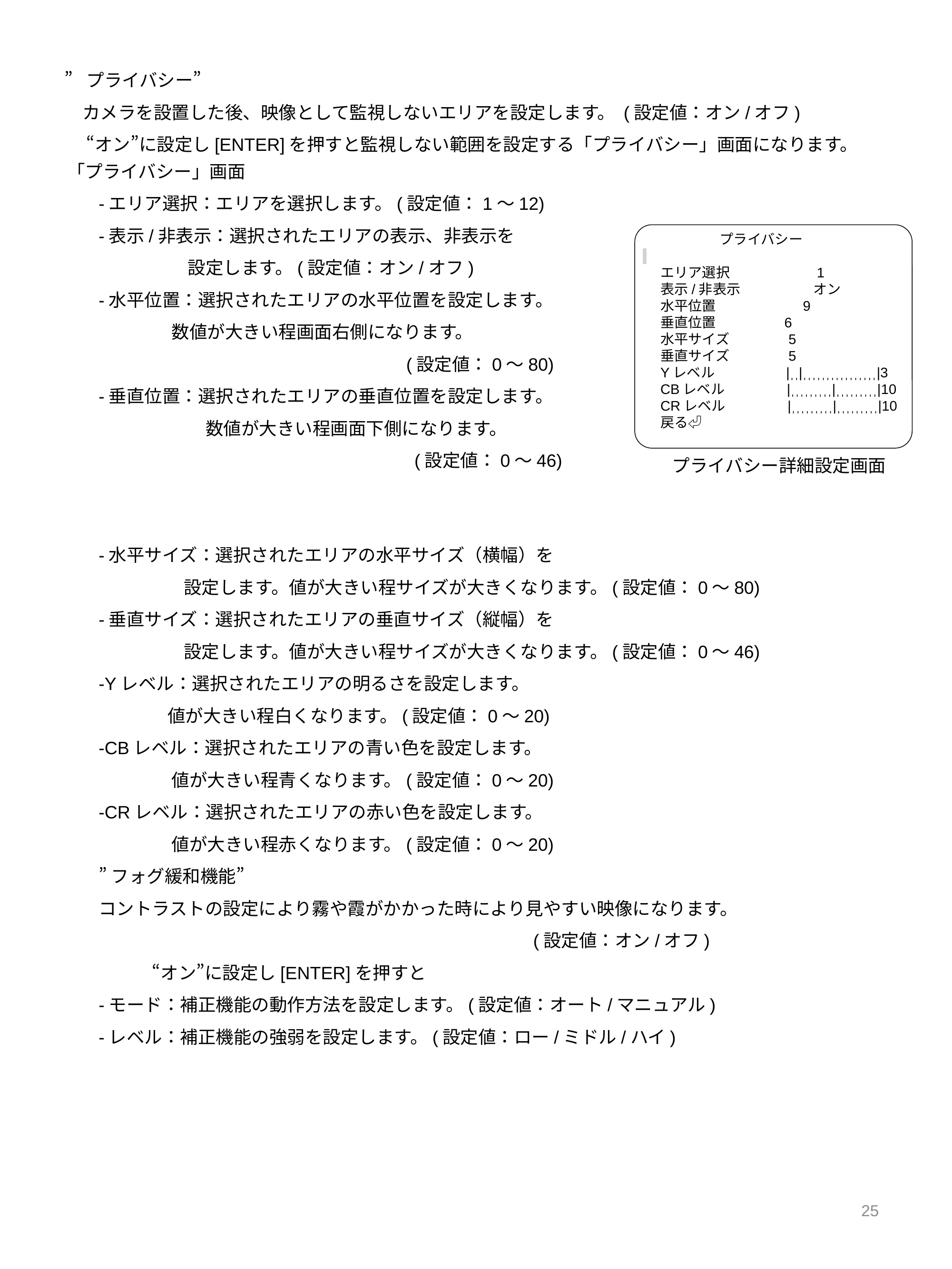

”プライバシー”
　カメラを設置した後、映像として監視しないエリアを設定します。 (設定値：オン/オフ)
　 “オン”に設定し[ENTER]を押すと監視しない範囲を設定する「プライバシー」画面になります。
「プライバシー」画面
-エリア選択：エリアを選択します。(設定値：1～12)
-表示/非表示：選択されたエリアの表示、非表示を
                     設定します。(設定値：オン/オフ)
-水平位置：選択されたエリアの水平位置を設定します。
                 数値が大きい程画面右側になります。
　　　　　　　　　　　　　　　　　(設定値：0～80)
-垂直位置：選択されたエリアの垂直位置を設定します。
　　　　　　数値が大きい程画面下側になります。
 　　　　　　　　　　　　　　　　　(設定値：0～46)
　　　　　                プライバシー

エリア選択　　　　　　1
表示/非表示　　　　　 オン
水平位置       　　　　  9
垂直位置                     6
水平サイズ                  5
垂直サイズ                  5
Yレベル                      |ˌˌ|ˌˌˌˌˌˌˌˌˌˌˌˌˌˌˌˌ|3
CBレベル                   |ˌˌˌˌˌˌˌˌˌ|ˌˌˌˌˌˌˌˌˌ|10
CRレベル                   |ˌˌˌˌˌˌˌˌˌ|ˌˌˌˌˌˌˌˌˌ|10
戻る⏎

プライバシー詳細設定画面

-水平サイズ：選択されたエリアの水平サイズ（横幅）を
                    設定します。値が大きい程サイズが大きくなります。(設定値：0～80)
-垂直サイズ：選択されたエリアの垂直サイズ（縦幅）を
                    設定します。値が大きい程サイズが大きくなります。(設定値：0～46)
-Yレベル：選択されたエリアの明るさを設定します。
                値が大きい程白くなります。(設定値：0～20)
-CBレベル：選択されたエリアの青い色を設定します。
                 値が大きい程青くなります。(設定値：0～20)
-CRレベル：選択されたエリアの赤い色を設定します。
                 値が大きい程赤くなります。(設定値：0～20)
”フォグ緩和機能”
コントラストの設定により霧や霞がかかった時により見やすい映像になります。
                                                                                       (設定値：オン/オフ)
　　　“オン”に設定し[ENTER]を押すと
-モード：補正機能の動作方法を設定します。(設定値：オート/マニュアル)
-レベル：補正機能の強弱を設定します。(設定値：ロー/ミドル/ハイ)
25